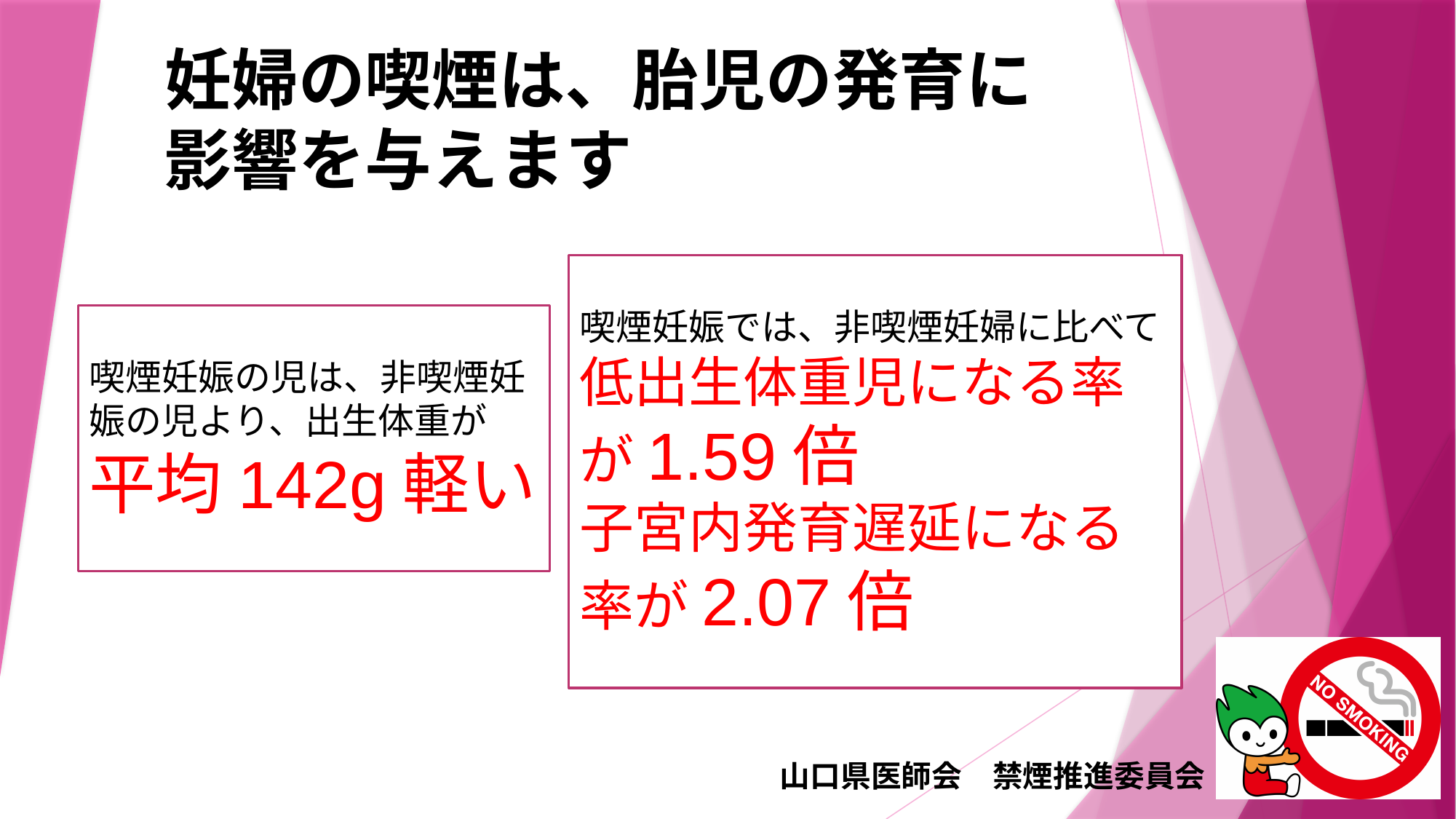

# 妊婦の喫煙は、胎児の発育に影響を与えます

喫煙妊娠では、非喫煙妊婦に比べて
低出生体重児になる率が1.59倍
子宮内発育遅延になる率が2.07倍

喫煙妊娠の児は、非喫煙妊娠の児より、出生体重が
平均142g軽い